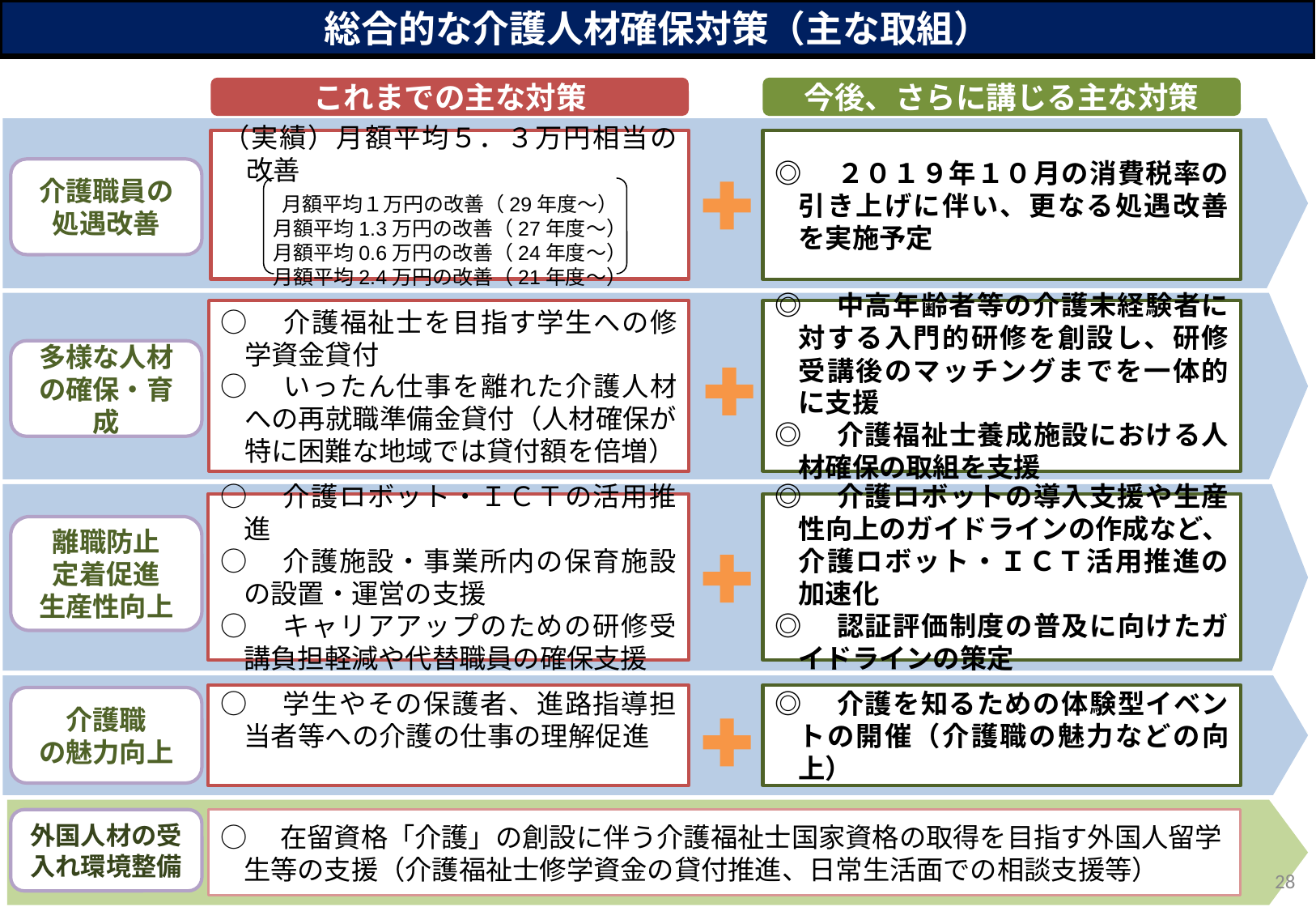

総合的な介護人材確保対策（主な取組）
これまでの主な対策
今後、さらに講じる主な対策

（実績）月額平均５．３万円相当の改善

月額平均１万円の改善（29年度～）
月額平均1.3万円の改善（27年度～）
月額平均0.6万円の改善（24年度～）
月額平均2.4万円の改善（21年度～）
◎　２０１９年１０月の消費税率の引き上げに伴い、更なる処遇改善を実施予定
介護職員の
処遇改善

○　介護福祉士を目指す学生への修学資金貸付
○　いったん仕事を離れた介護人材への再就職準備金貸付（人材確保が特に困難な地域では貸付額を倍増）
◎　中高年齢者等の介護未経験者に対する入門的研修を創設し、研修受講後のマッチングまでを一体的に支援
◎　介護福祉士養成施設における人材確保の取組を支援
多様な人材
の確保・育成

○　介護ロボット・ＩＣＴの活用推進
○　介護施設・事業所内の保育施設の設置・運営の支援
○　キャリアアップのための研修受講負担軽減や代替職員の確保支援
◎　介護ロボットの導入支援や生産性向上のガイドラインの作成など、介護ロボット・ＩＣＴ活用推進の加速化
◎　認証評価制度の普及に向けたガイドラインの策定
離職防止
定着促進
生産性向上

○　学生やその保護者、進路指導担当者等への介護の仕事の理解促進
◎　介護を知るための体験型イベントの開催（介護職の魅力などの向上）
介護職
の魅力向上

○　在留資格「介護」の創設に伴う介護福祉士国家資格の取得を目指す外国人留学生等の支援（介護福祉士修学資金の貸付推進、日常生活面での相談支援等）
外国人材の受入れ環境整備
28